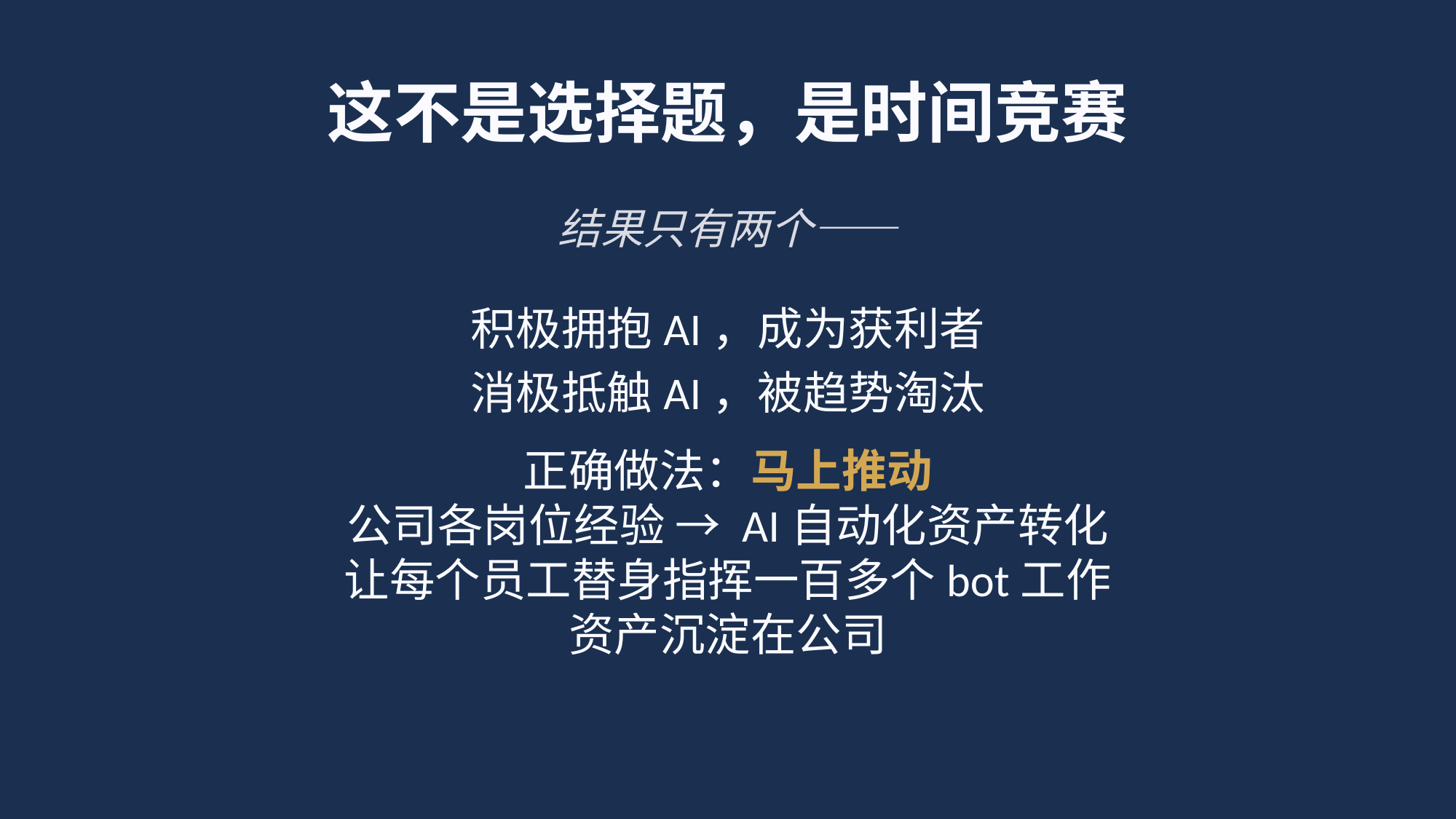

这不是选择题，是时间竞赛
结果只有两个——

积极拥抱AI，成为获利者
消极抵触AI，被趋势淘汰

正确做法：马上推动
公司各岗位经验 → AI自动化资产转化
让每个员工替身指挥一百多个bot工作
资产沉淀在公司